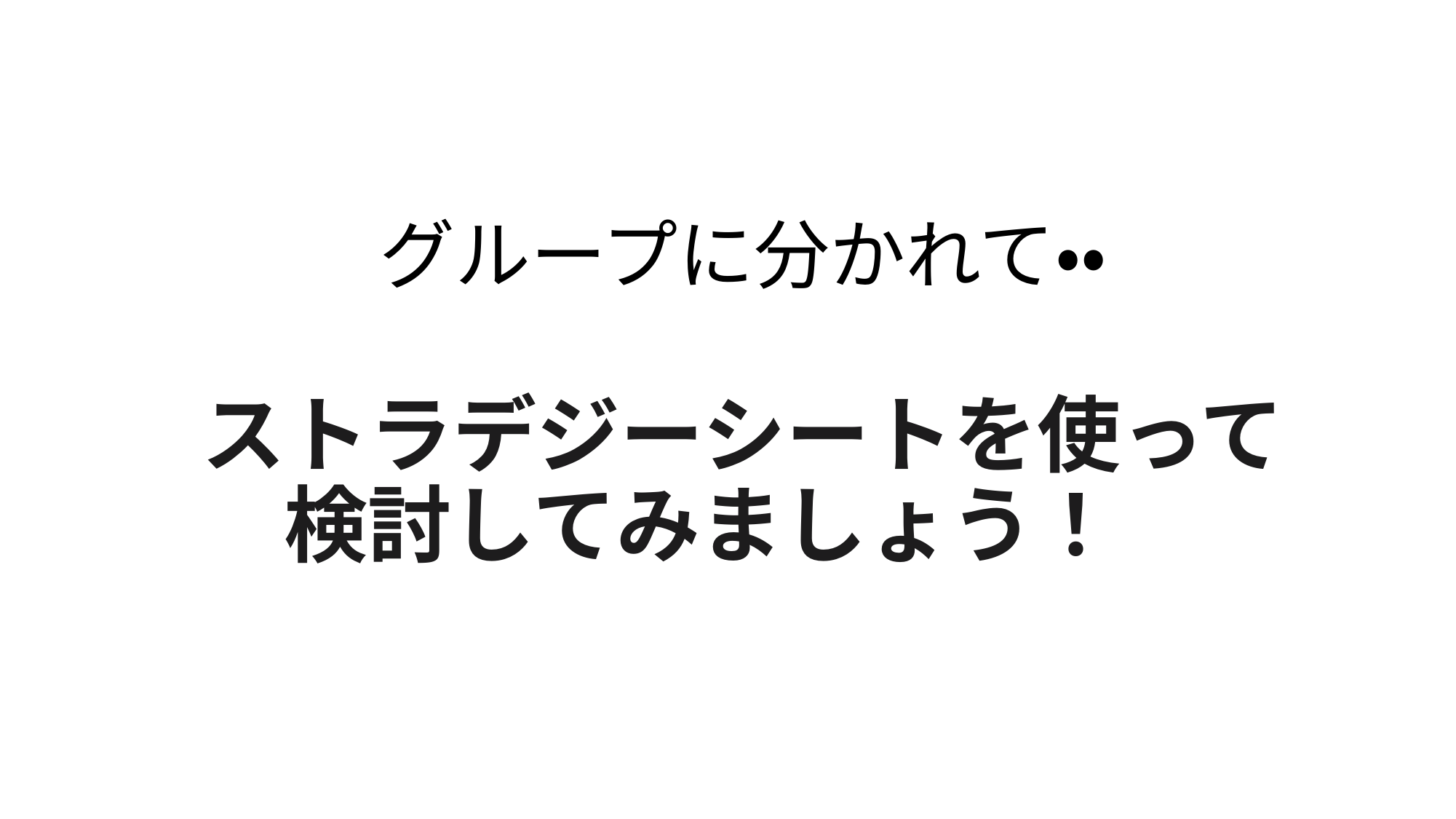

グループに分かれて・・
# ストラデジーシートを使って 検討してみましょう！